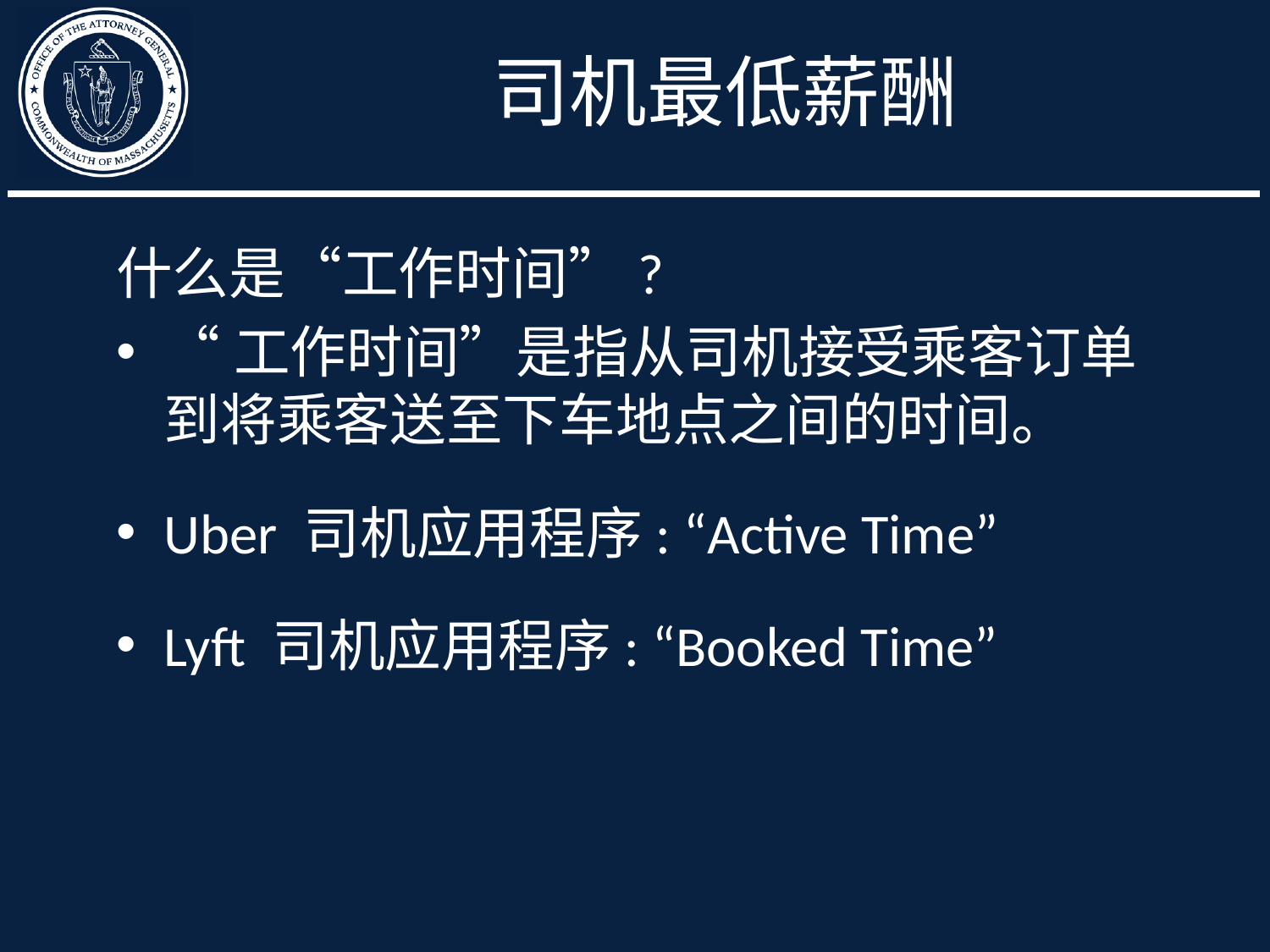

# 司机最低薪酬
什么是“工作时间”?
“工作时间”是指从司机接受乘客订单到将乘客送至下车地点之间的时间。
Uber 司机应用程序: “Active Time”
Lyft 司机应用程序: “Booked Time”